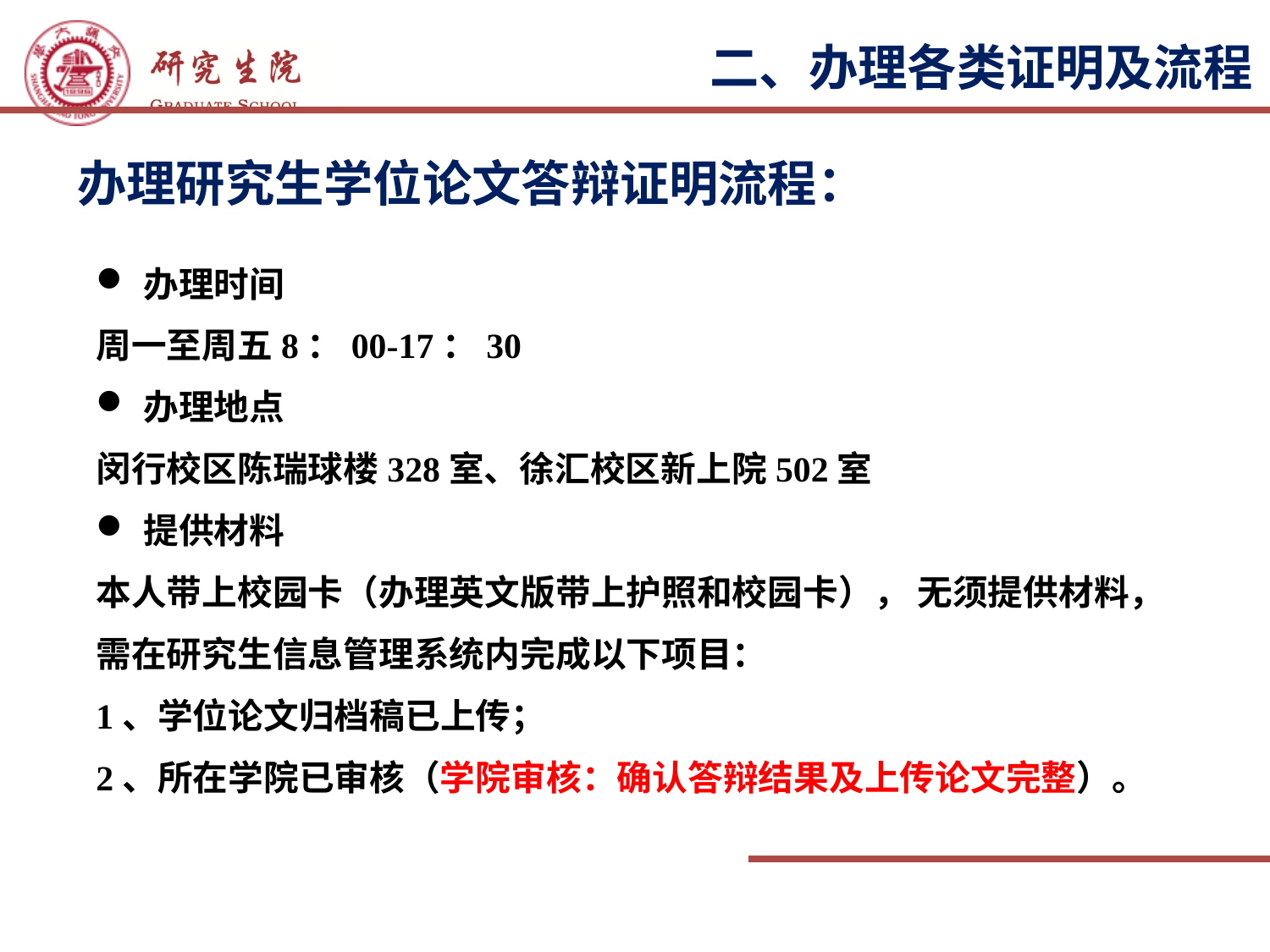

二、办理各类证明及流程
办理研究生学位论文答辩证明流程：
办理时间
周一至周五8：00-17：30
办理地点
闵行校区陈瑞球楼328室、徐汇校区新上院502室
提供材料
本人带上校园卡（办理英文版带上护照和校园卡）， 无须提供材料，需在研究生信息管理系统内完成以下项目：
1、学位论文归档稿已上传；
2、所在学院已审核（学院审核：确认答辩结果及上传论文完整）。